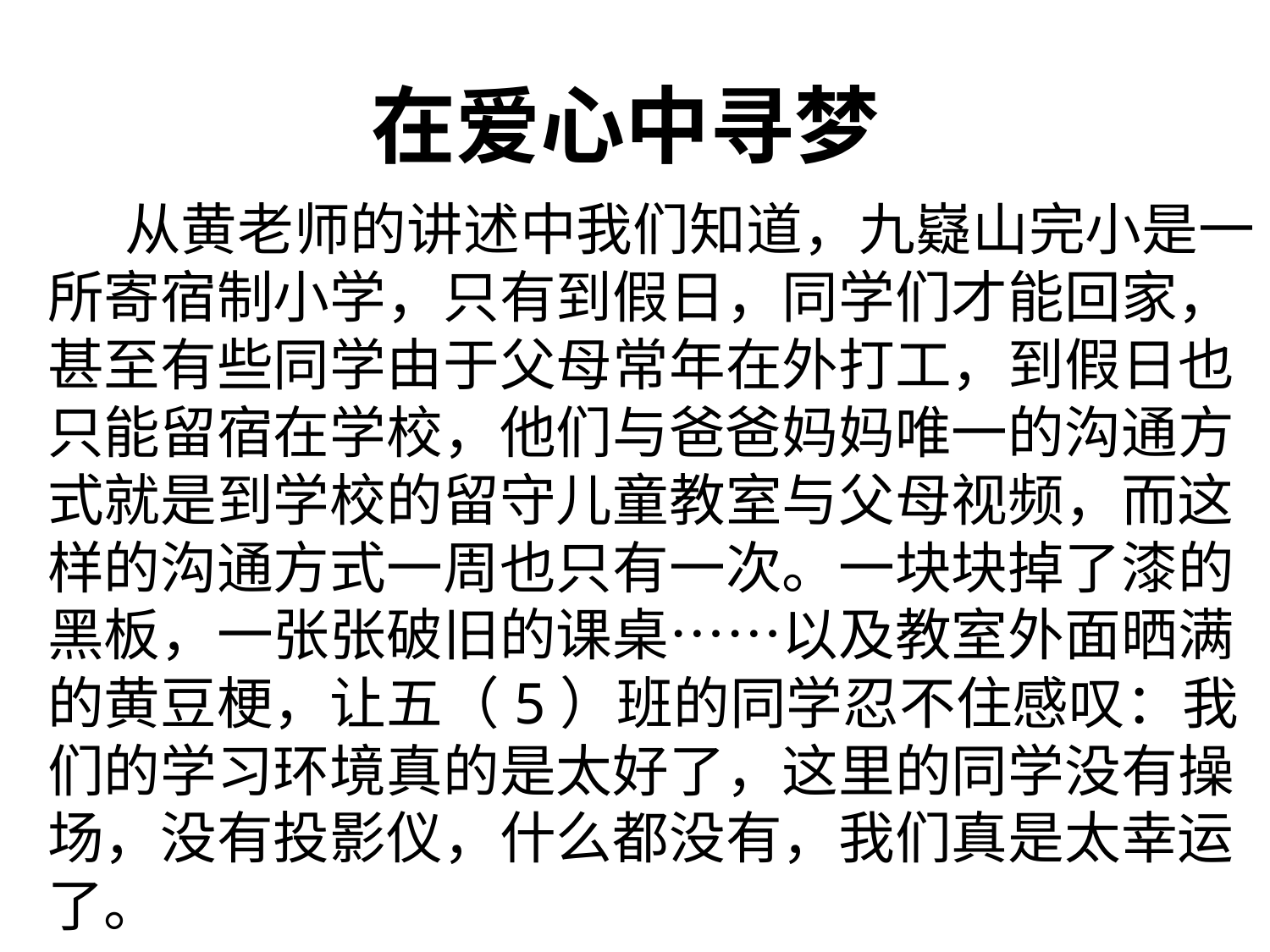

在爱心中寻梦
     从黄老师的讲述中我们知道，九嶷山完小是一所寄宿制小学，只有到假日，同学们才能回家，甚至有些同学由于父母常年在外打工，到假日也只能留宿在学校，他们与爸爸妈妈唯一的沟通方式就是到学校的留守儿童教室与父母视频，而这样的沟通方式一周也只有一次。一块块掉了漆的黑板，一张张破旧的课桌……以及教室外面晒满的黄豆梗，让五（5）班的同学忍不住感叹：我们的学习环境真的是太好了，这里的同学没有操场，没有投影仪，什么都没有，我们真是太幸运了。